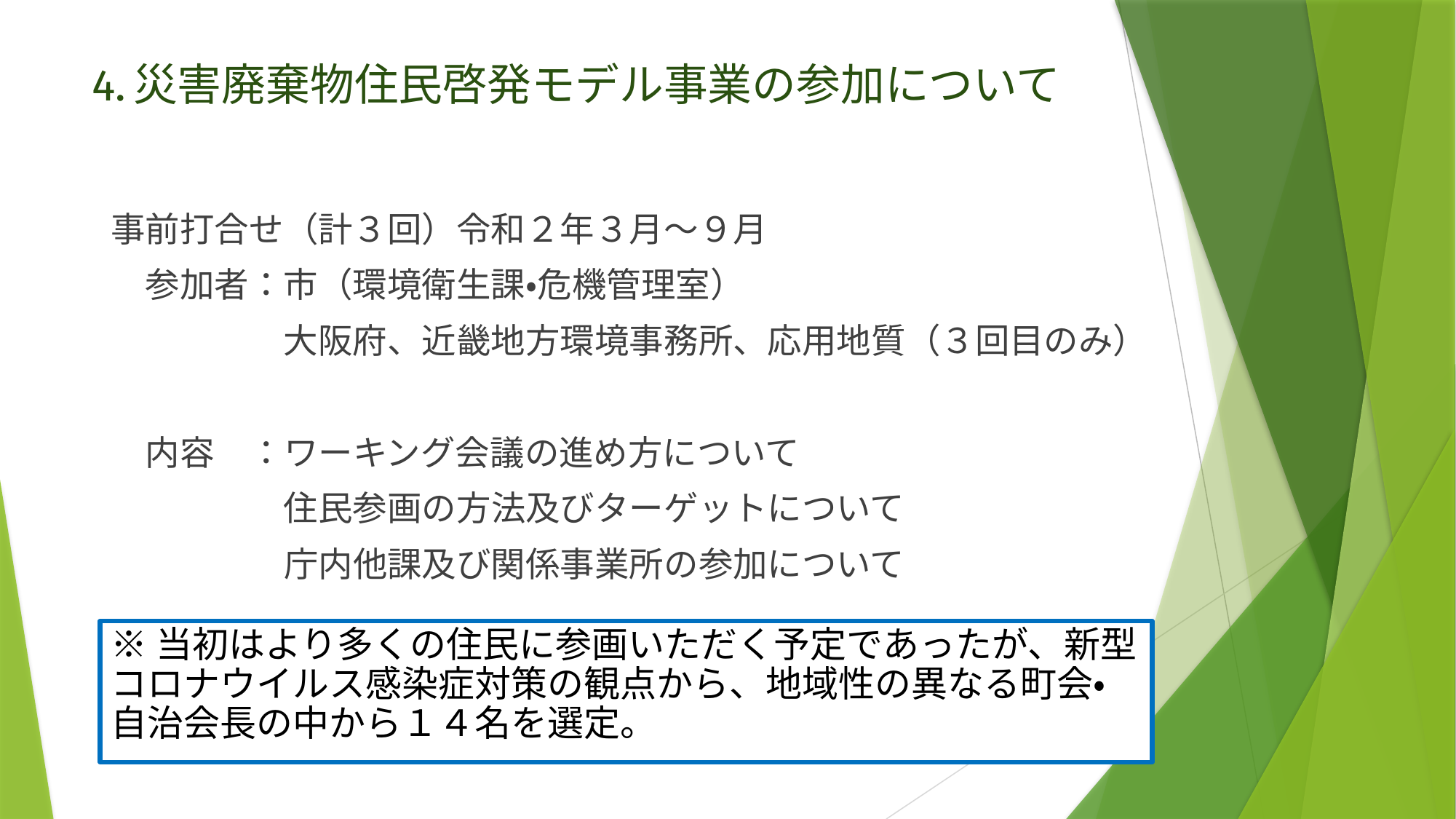

# 4.災害廃棄物住民啓発モデル事業の参加について
事前打合せ（計３回）令和２年３月～９月
　参加者：市（環境衛生課・危機管理室）
　　　　　大阪府、近畿地方環境事務所、応用地質（３回目のみ）

　内容　：ワーキング会議の進め方について
　　　　　住民参画の方法及びターゲットについて
　　　　　庁内他課及び関係事業所の参加について

※当初はより多くの住民に参画いただく予定であったが、新型コロナウイルス感染症対策の観点から、地域性の異なる町会・自治会長の中から１４名を選定。